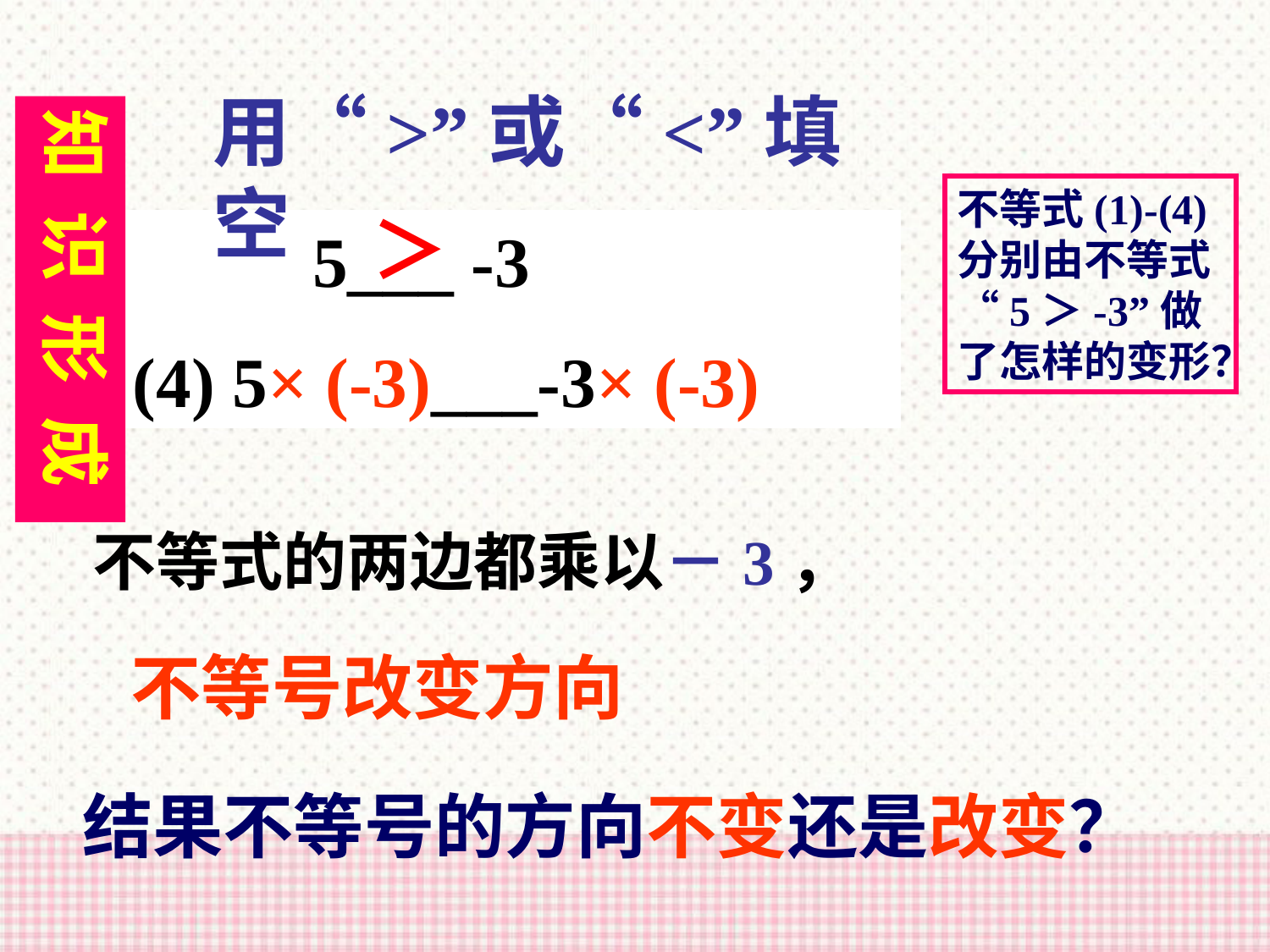

用“>”或“<”填空
知  识  形  成
不等式(1)-(4)分别由不等式“5＞-3”做了怎样的变形？
                 5___ -3
(4) 5× (-3)___-3× (-3)
＞
不等式的两边都乘以－3，
不等号改变方向
结果不等号的方向不变还是改变？